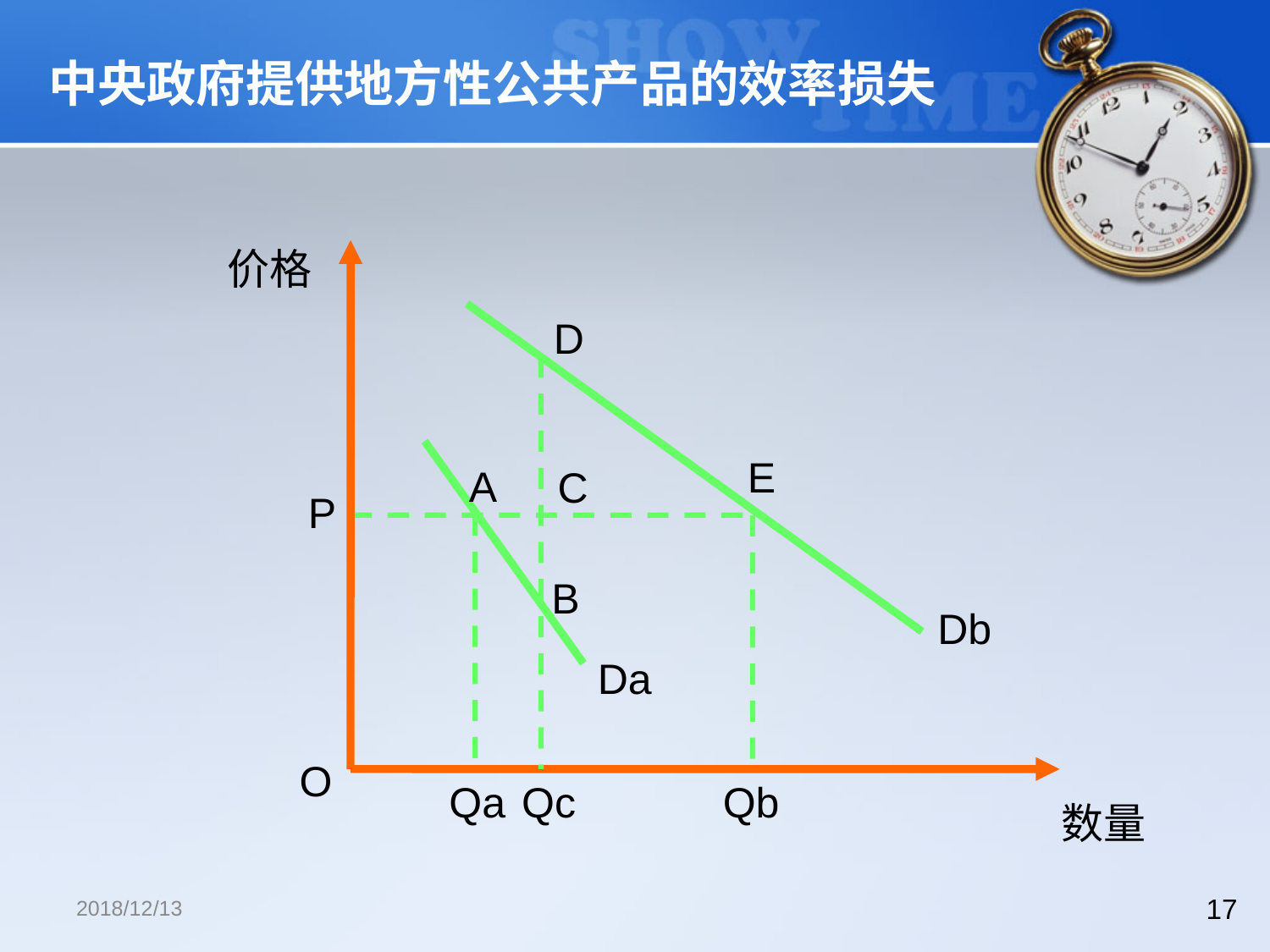

中央政府提供地方性公共产品的效率损失

价格

D

E
A
C
P

B
Db
Da

O

 Qa
Qc
Qb
数量
2018/12/13
17